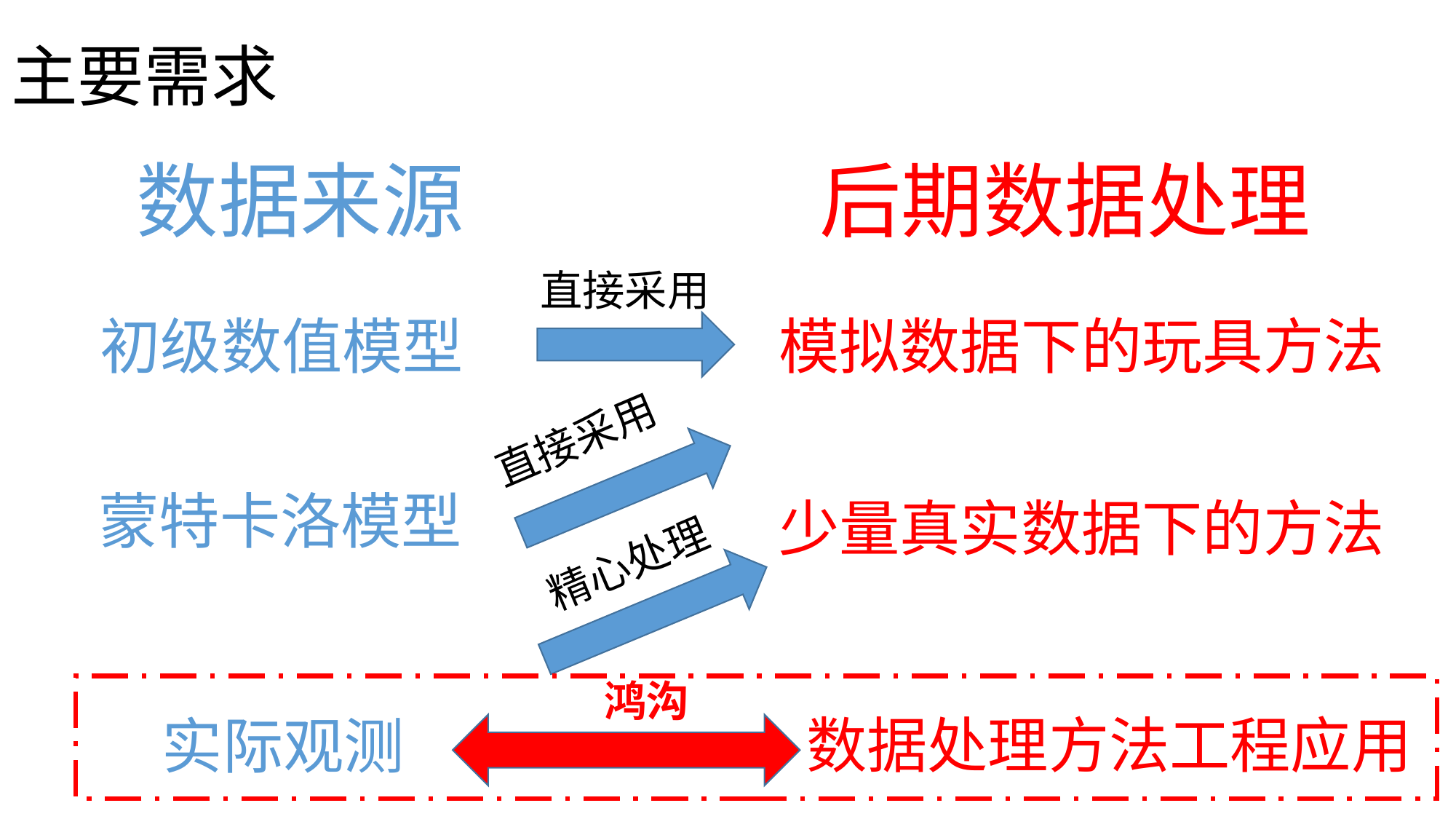

# 主要需求

数据来源
后期数据处理
直接采用
初级数值模型
模拟数据下的玩具方法

直接采用

蒙特卡洛模型
少量真实数据下的方法
精心处理

鸿沟

数据处理方法工程应用
实际观测